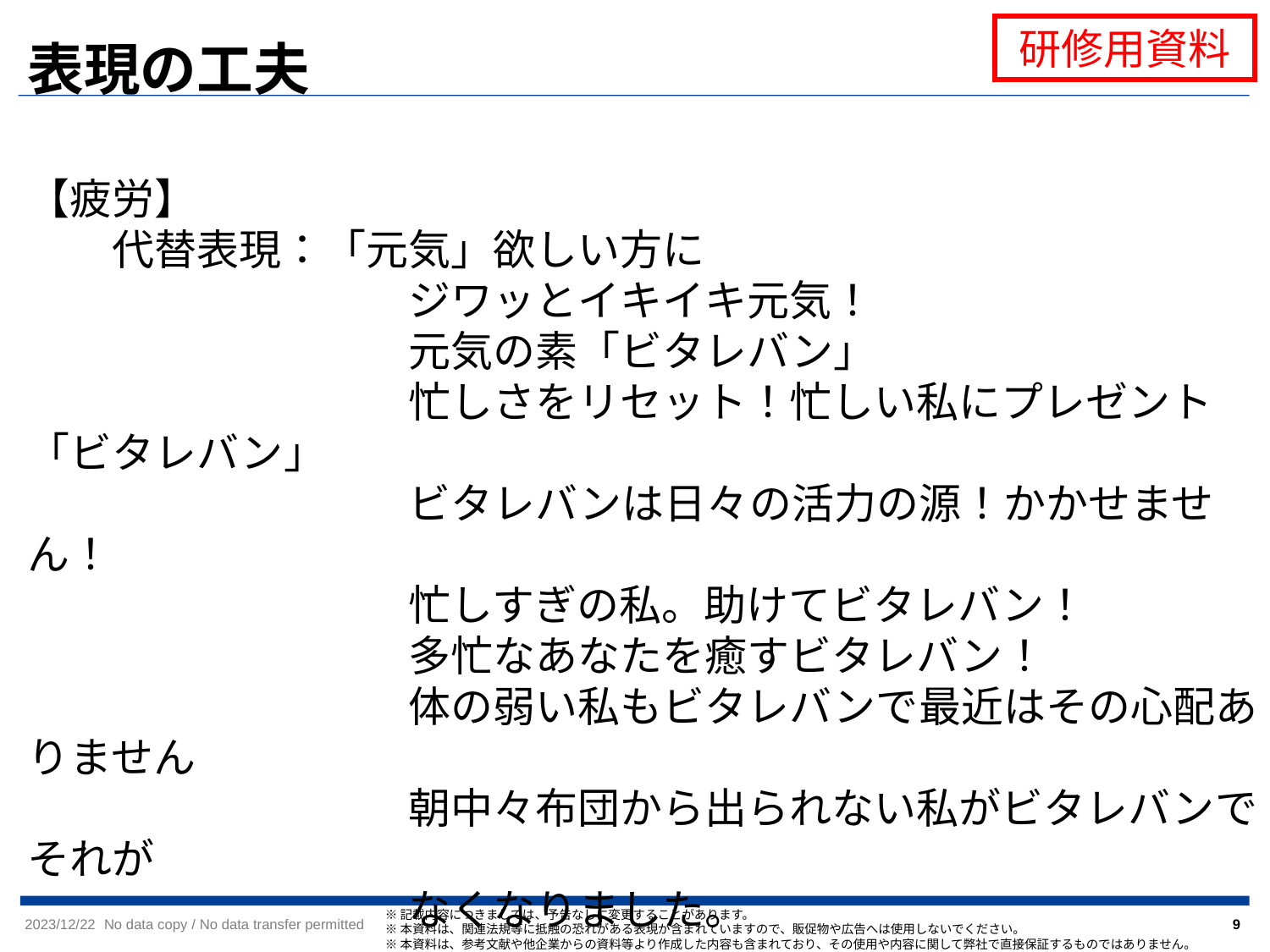

表現の工夫
【疲労】
　　代替表現：「元気」欲しい方に
　　　　　　　　　ジワッとイキイキ元気！
　　　　　　　　　元気の素「ビタレバン」
　　　　　　　　　忙しさをリセット！忙しい私にプレゼント「ビタレバン」
　　　　　　　　　ビタレバンは日々の活力の源！かかせません！
　　　　　　　　　忙しすぎの私。助けてビタレバン！
　　　　　　　　　多忙なあなたを癒すビタレバン！
　　　　　　　　　体の弱い私もビタレバンで最近はその心配ありません
　　　　　　　　　朝中々布団から出られない私がビタレバンでそれが
　　　　　　　　　なくなりました。